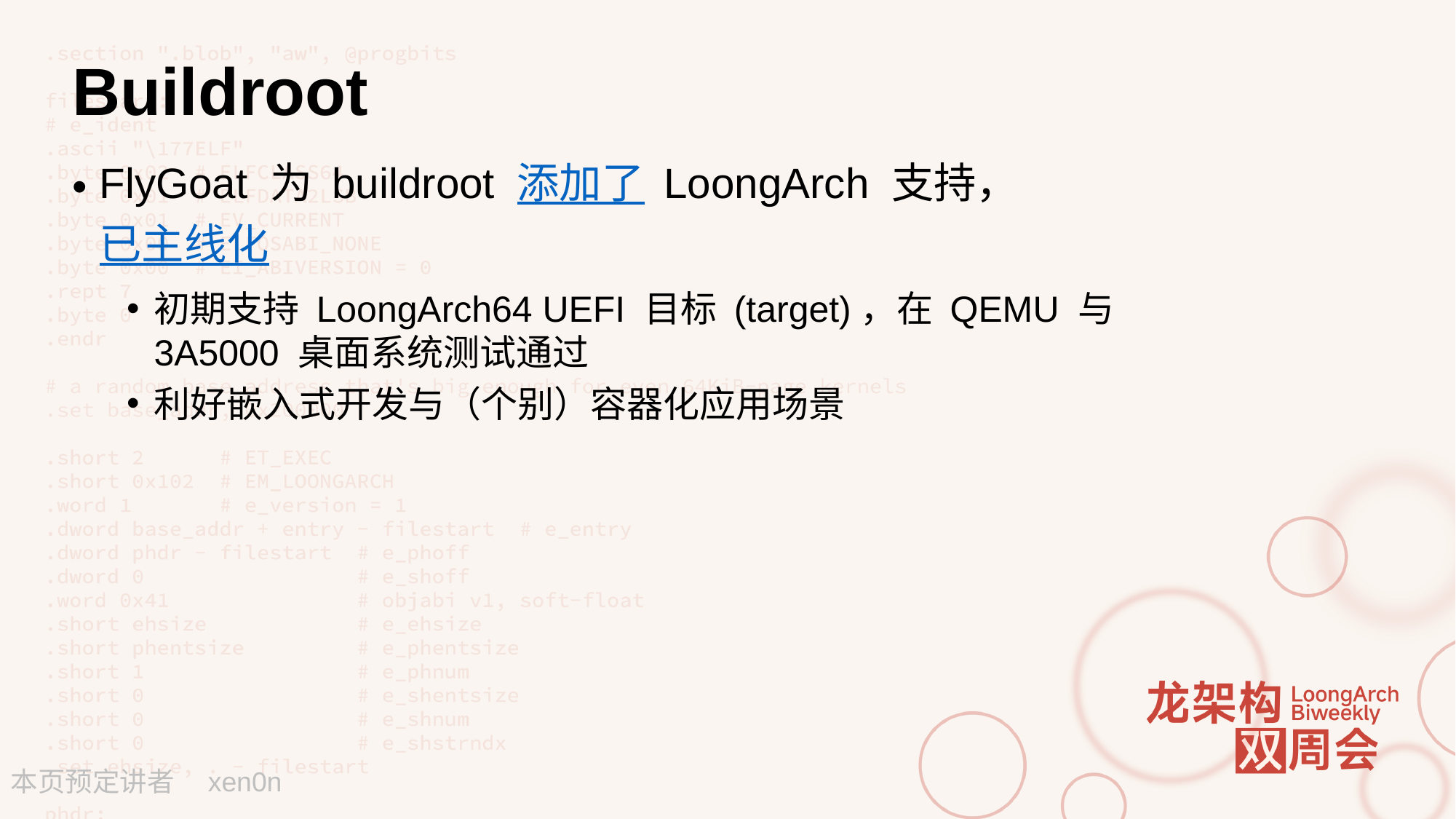

# Buildroot
FlyGoat 为 buildroot 添加了 LoongArch 支持，已主线化
初期支持 LoongArch64 UEFI 目标 (target)，在 QEMU 与 3A5000 桌面系统测试通过
利好嵌入式开发与（个别）容器化应用场景
xen0n